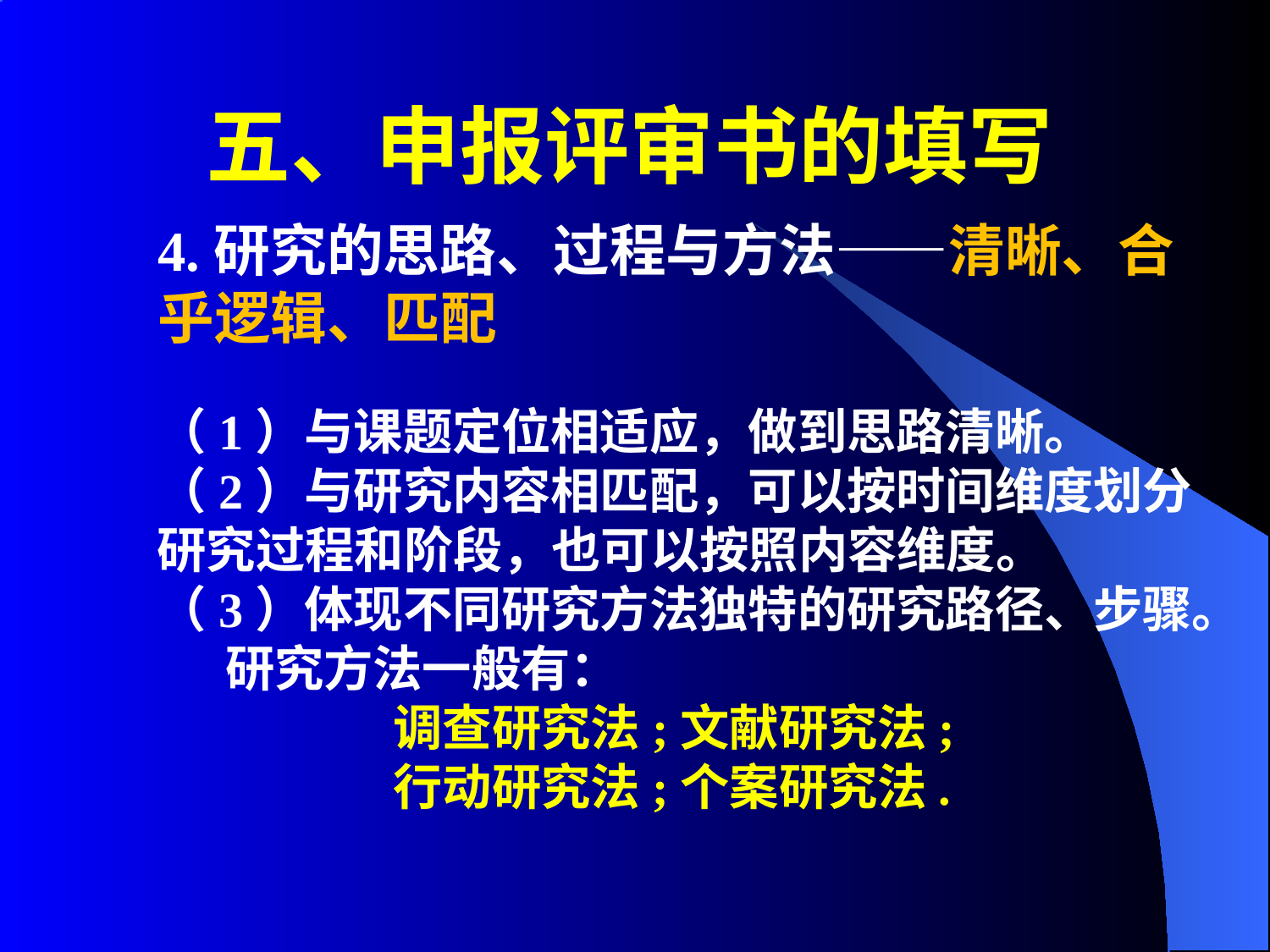

五、申报评审书的填写
4.研究的思路、过程与方法——清晰、合乎逻辑、匹配
（1）与课题定位相适应，做到思路清晰。
（2）与研究内容相匹配，可以按时间维度划分研究过程和阶段，也可以按照内容维度。
（3）体现不同研究方法独特的研究路径、步骤。
     研究方法一般有：
                    调查研究法;文献研究法;
                    行动研究法;个案研究法.